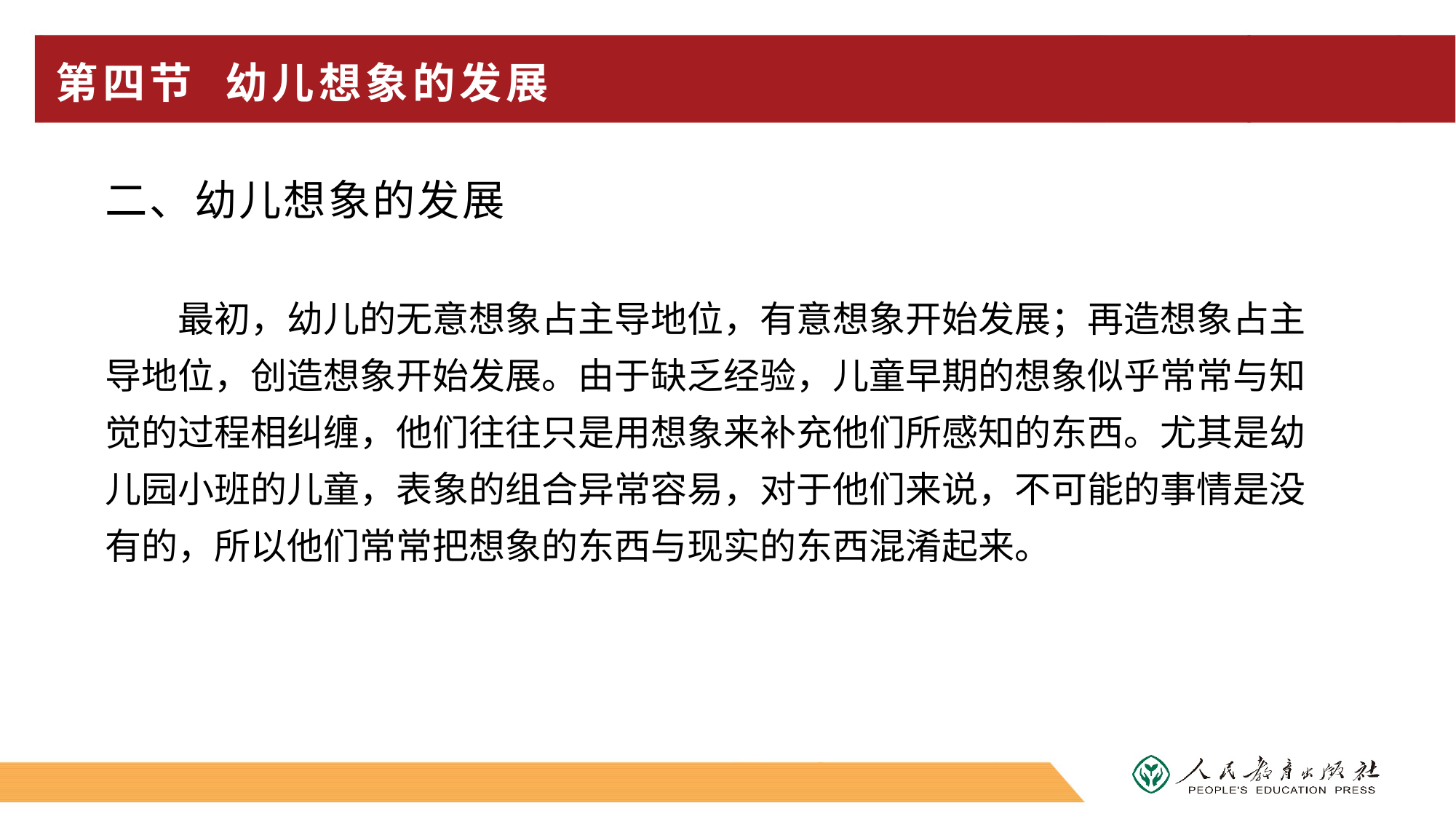

# 第四节  幼儿想象的发展
二、幼儿想象的发展
最初，幼儿的无意想象占主导地位，有意想象开始发展；再造想象占主导地位，创造想象开始发展。由于缺乏经验，儿童早期的想象似乎常常与知觉的过程相纠缠，他们往往只是用想象来补充他们所感知的东西。尤其是幼儿园小班的儿童，表象的组合异常容易，对于他们来说，不可能的事情是没有的，所以他们常常把想象的东西与现实的东西混淆起来。